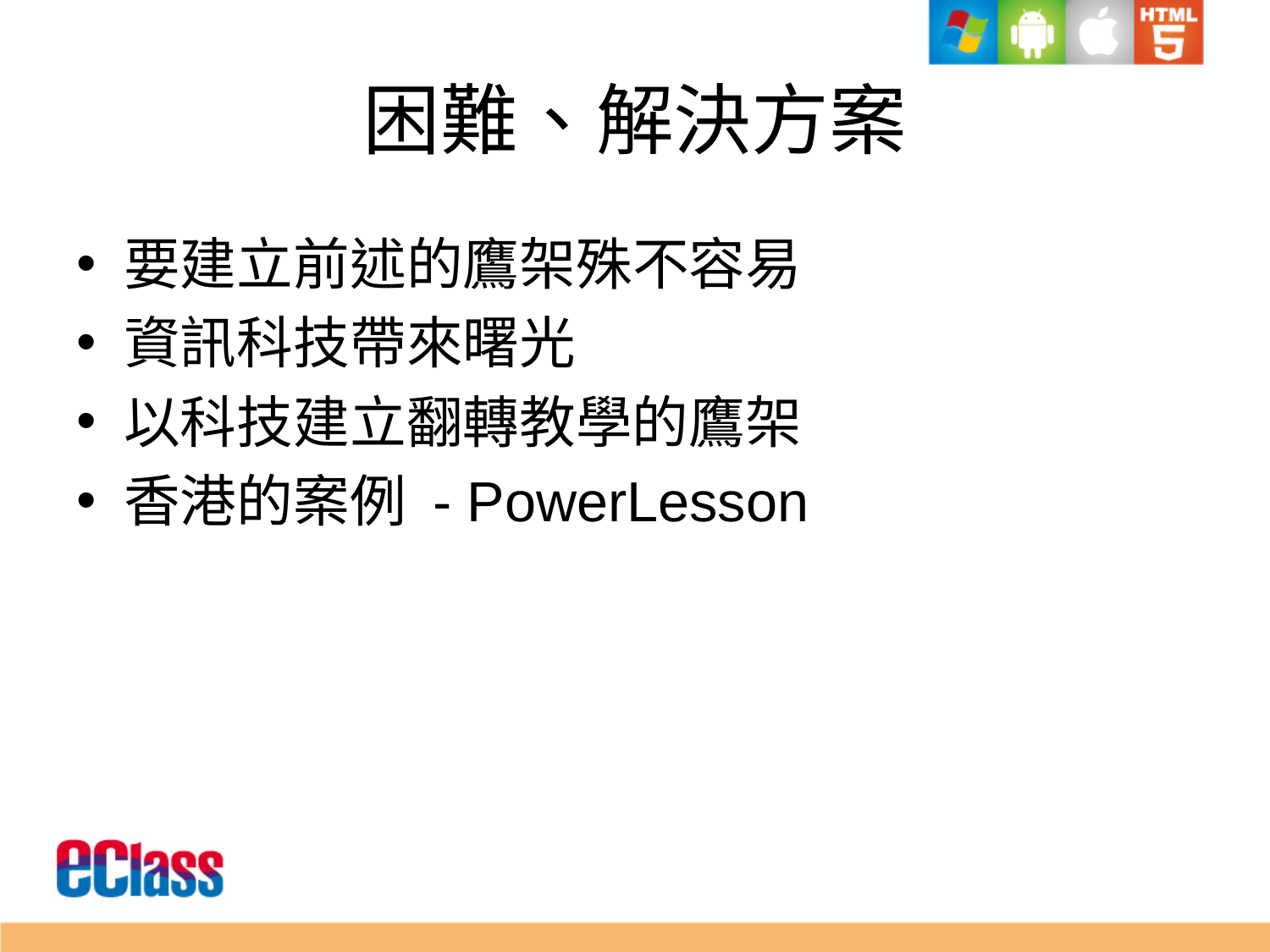

# 困難、解決方案
要建立前述的鷹架殊不容易
資訊科技帶來曙光
以科技建立翻轉教學的鷹架
香港的案例 - PowerLesson